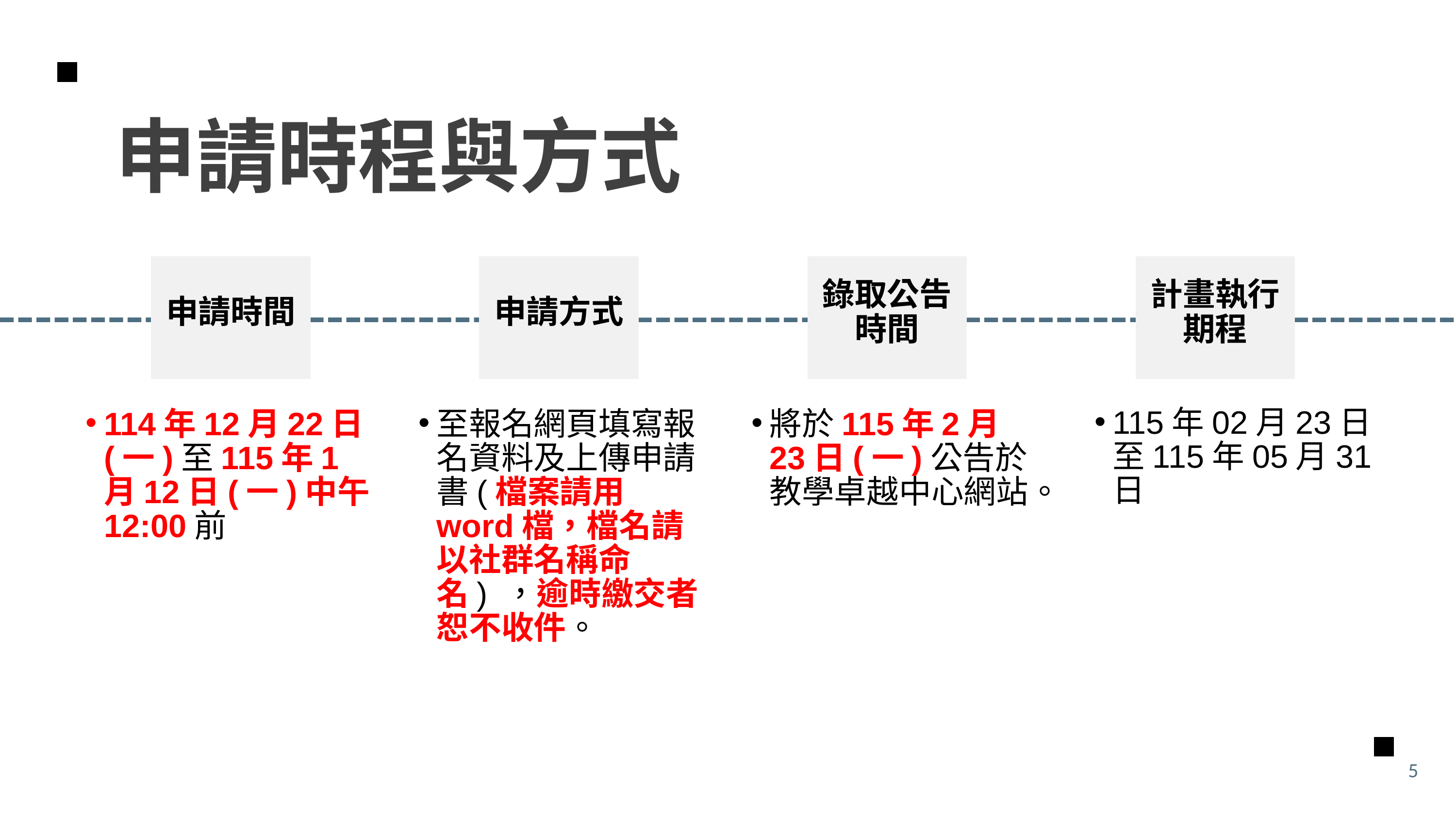

申請時程與方式

申請時間

錄取公告時間

申請方式

計畫執行期程

115年02月23日至115年05月31日
114年12月22日(一)至115年1月12日(一)中午12:00前
至報名網頁填寫報名資料及上傳申請書(檔案請用word檔，檔名請以社群名稱命名) ，逾時繳交者恕不收件。
將於115年2月23日(一)公告於教學卓越中心網站。

5